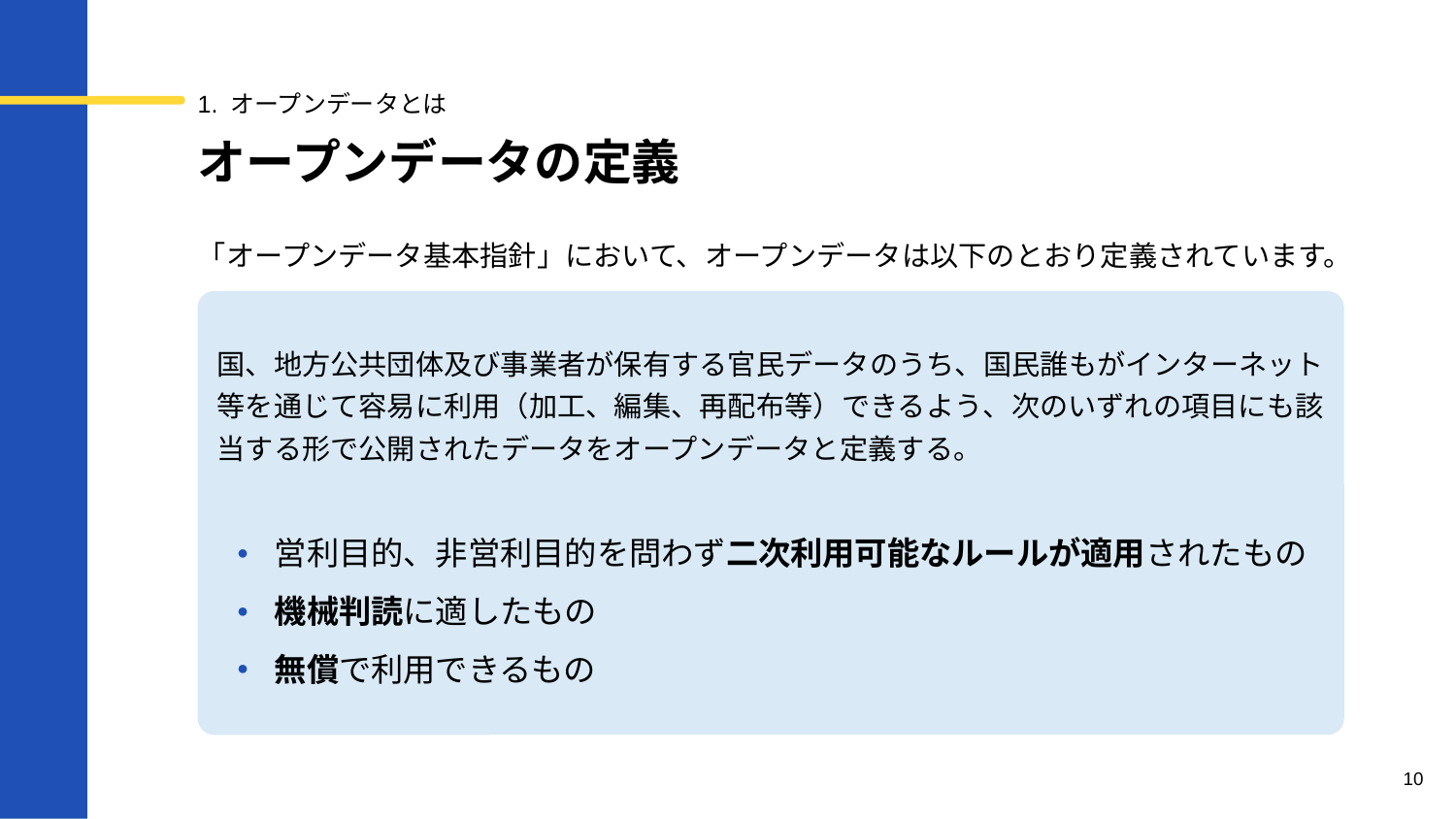

1. オープンデータとは
# オープンデータの定義
「オープンデータ基本指針」において、オープンデータは以下のとおり定義されています。
国、地方公共団体及び事業者が保有する官民データのうち、国民誰もがインターネット等を通じて容易に利用（加工、編集、再配布等）できるよう、次のいずれの項目にも該当する形で公開されたデータをオープンデータと定義する。

営利目的、非営利目的を問わず二次利用可能なルールが適用されたもの
機械判読に適したもの
無償で利用できるもの
10